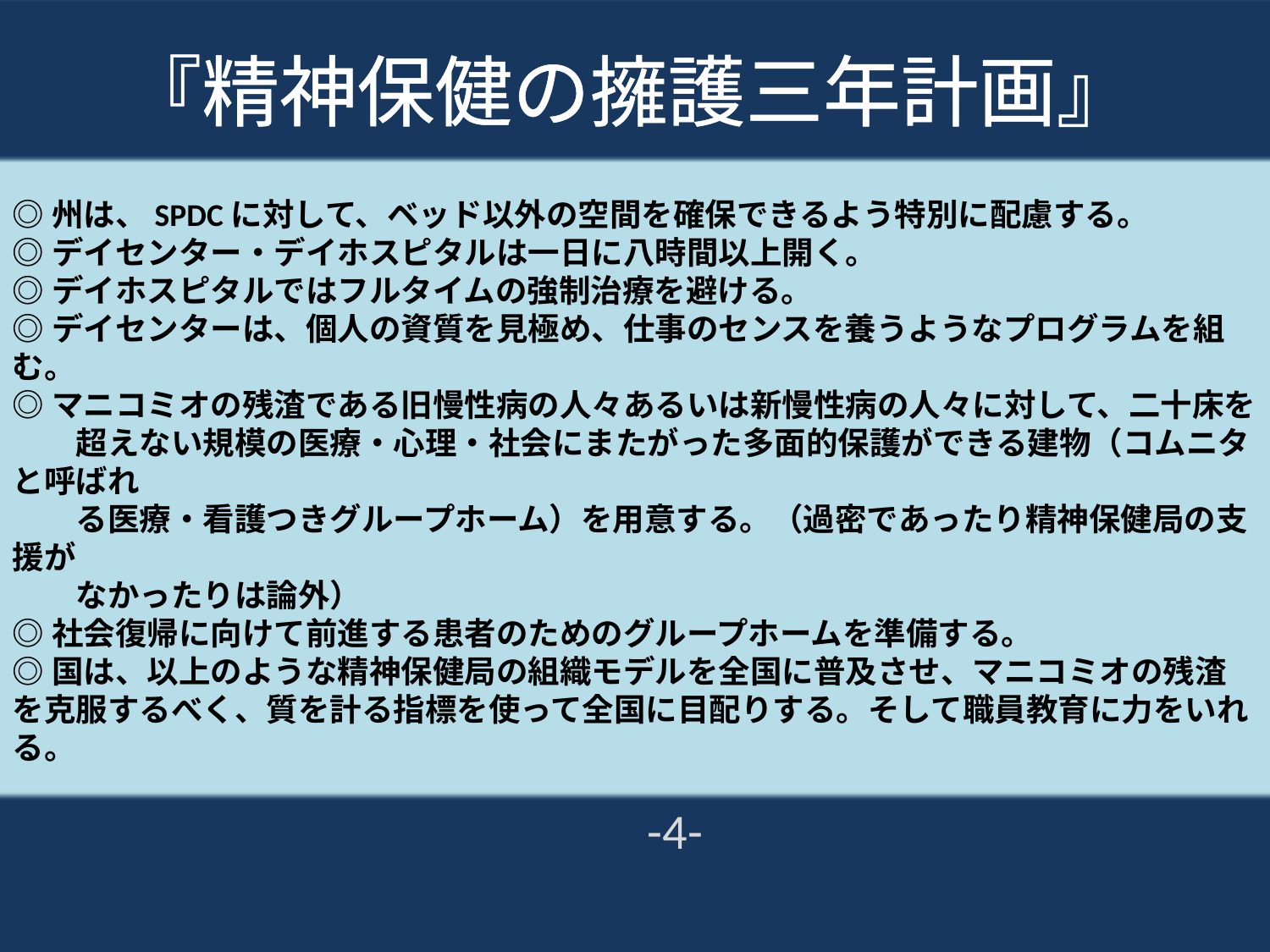

# 『精神保健の擁護三年計画』
◎州は、SPDCに対して、ベッド以外の空間を確保できるよう特別に配慮する。
◎デイセンター・デイホスピタルは一日に八時間以上開く。
◎デイホスピタルではフルタイムの強制治療を避ける。
◎デイセンターは、個人の資質を見極め、仕事のセンスを養うようなプログラムを組む。
◎マニコミオの残渣である旧慢性病の人々あるいは新慢性病の人々に対して、二十床を
　　超えない規模の医療・心理・社会にまたがった多面的保護ができる建物（コムニタと呼ばれ
　　る医療・看護つきグループホーム）を用意する。（過密であったり精神保健局の支援が
　　なかったりは論外）
◎社会復帰に向けて前進する患者のためのグループホームを準備する。
◎国は、以上のような精神保健局の組織モデルを全国に普及させ、マニコミオの残渣を克服するべく、質を計る指標を使って全国に目配りする。そして職員教育に力をいれる。

-4-